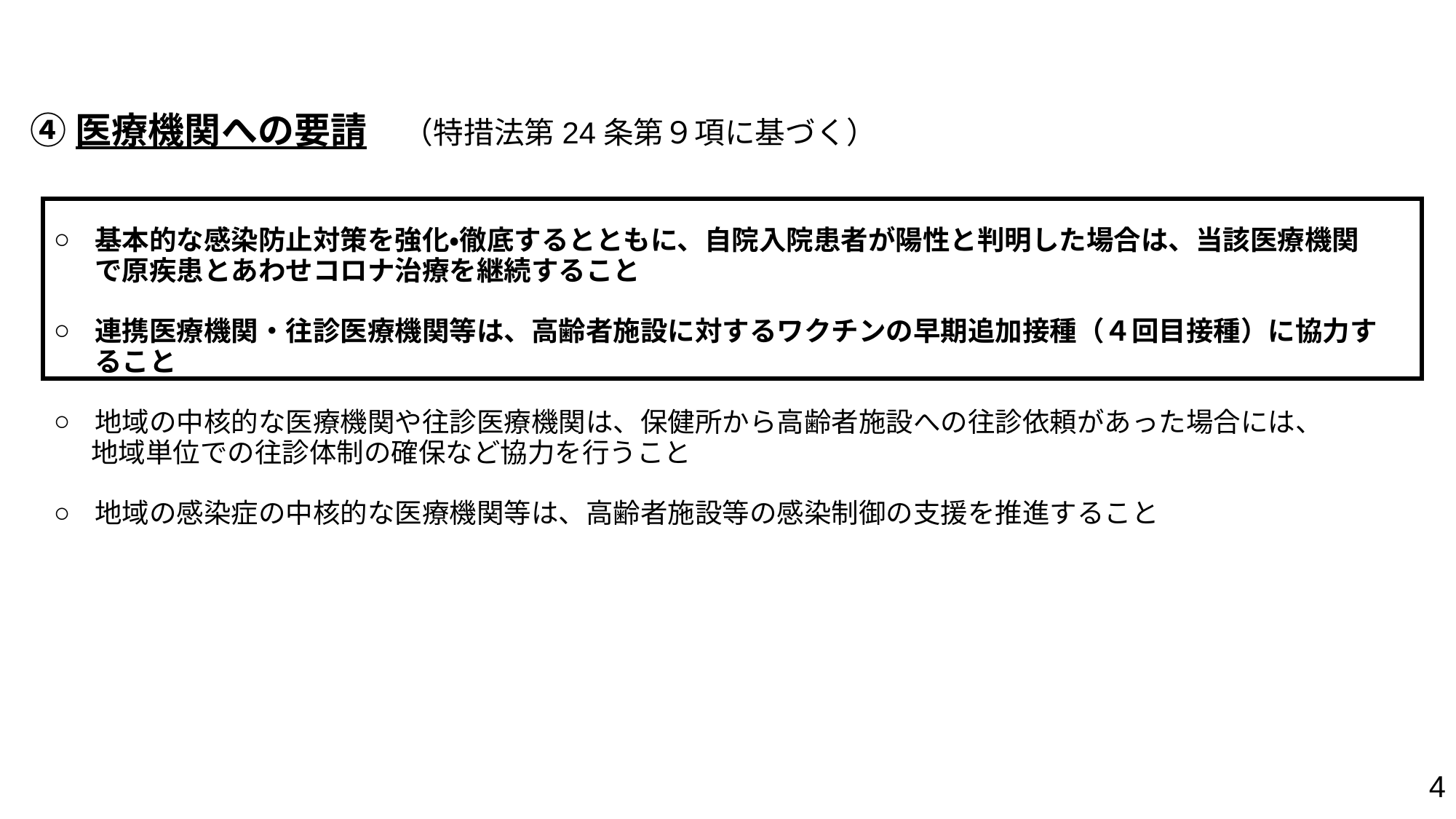

④医療機関への要請　（特措法第24条第９項に基づく）

基本的な感染防止対策を強化・徹底するとともに、自院入院患者が陽性と判明した場合は、当該医療機関で原疾患とあわせコロナ治療を継続すること

連携医療機関・往診医療機関等は、高齢者施設に対するワクチンの早期追加接種（４回目接種）に協力すること

地域の中核的な医療機関や往診医療機関は、保健所から高齢者施設への往診依頼があった場合には、
     地域単位での往診体制の確保など協力を行うこと

地域の感染症の中核的な医療機関等は、高齢者施設等の感染制御の支援を推進すること
4